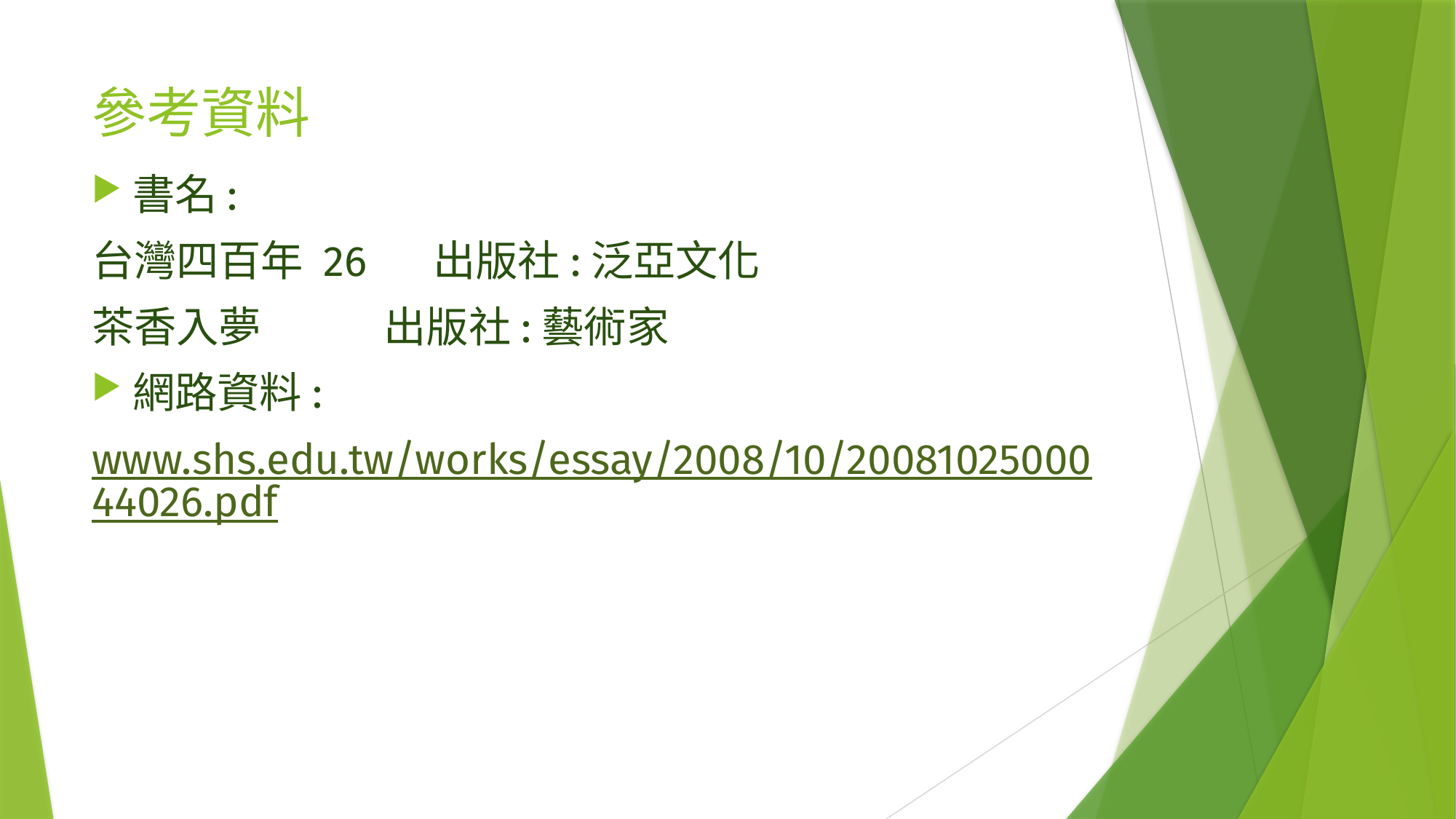

# 參考資料
書名:
台灣四百年 26     出版社:泛亞文化
茶香入夢             出版社:藝術家
網路資料:
www.shs.edu.tw/works/essay/2008/10/2008102500044026.pdf